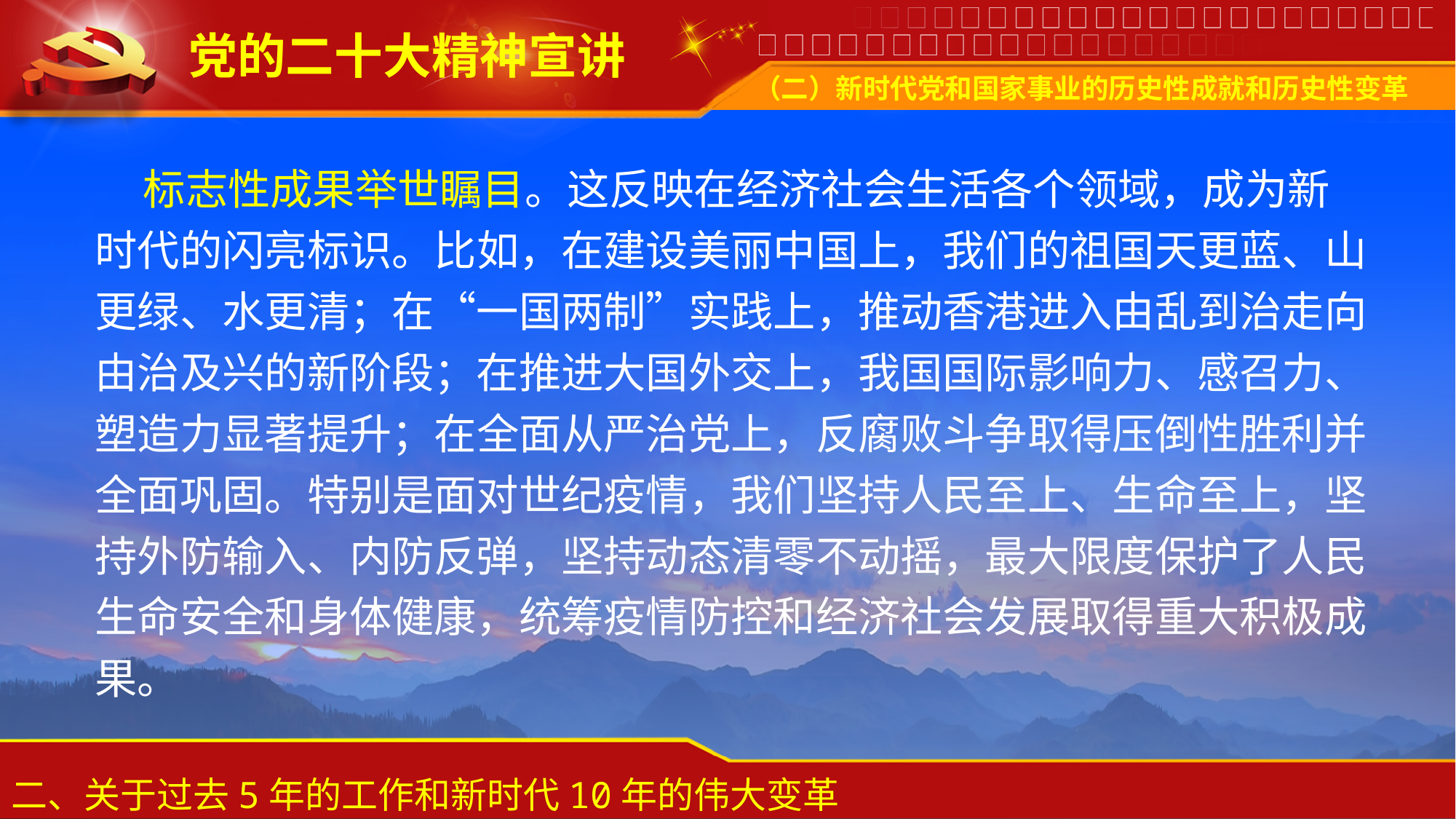

党的二十大精神宣讲
（二）新时代党和国家事业的历史性成就和历史性变革
    标志性成果举世瞩目。这反映在经济社会生活各个领域，成为新时代的闪亮标识。比如，在建设美丽中国上，我们的祖国天更蓝、山更绿、水更清；在“一国两制”实践上，推动香港进入由乱到治走向由治及兴的新阶段；在推进大国外交上，我国国际影响力、感召力、塑造力显著提升；在全面从严治党上，反腐败斗争取得压倒性胜利并全面巩固。特别是面对世纪疫情，我们坚持人民至上、生命至上，坚持外防输入、内防反弹，坚持动态清零不动摇，最大限度保护了人民生命安全和身体健康，统筹疫情防控和经济社会发展取得重大积极成果。
二、关于过去5年的工作和新时代10年的伟大变革